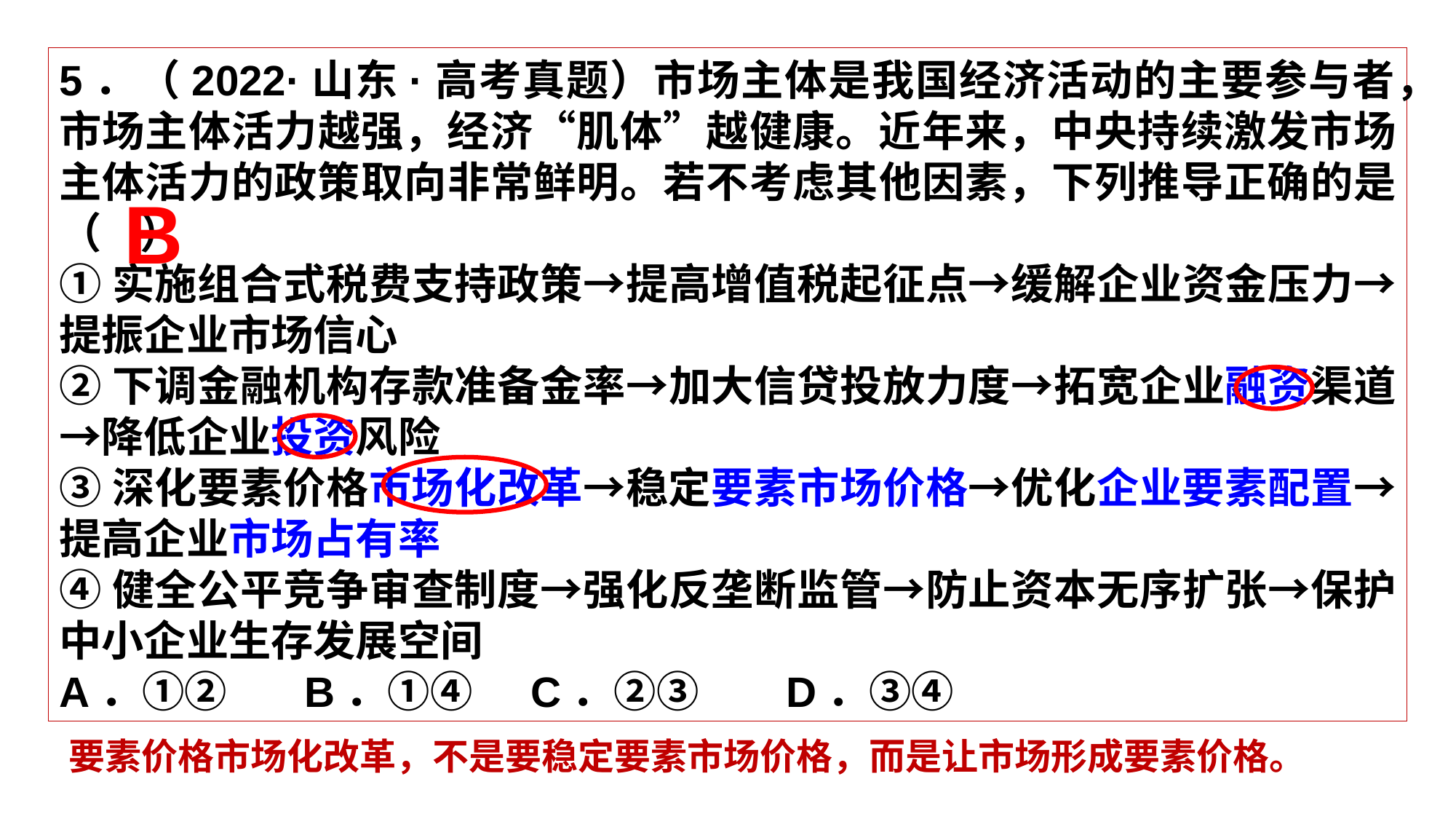

5．（2022·山东·高考真题）市场主体是我国经济活动的主要参与者，市场主体活力越强，经济“肌体”越健康。近年来，中央持续激发市场主体活力的政策取向非常鲜明。若不考虑其他因素，下列推导正确的是（    ）
①实施组合式税费支持政策→提高增值税起征点→缓解企业资金压力→提振企业市场信心
②下调金融机构存款准备金率→加大信贷投放力度→拓宽企业融资渠道→降低企业投资风险
③深化要素价格市场化改革→稳定要素市场价格→优化企业要素配置→提高企业市场占有率
④健全公平竞争审查制度→强化反垄断监管→防止资本无序扩张→保护中小企业生存发展空间
A．①②       B．①④     C．②③        D．③④
B

要素价格市场化改革，不是要稳定要素市场价格，而是让市场形成要素价格。